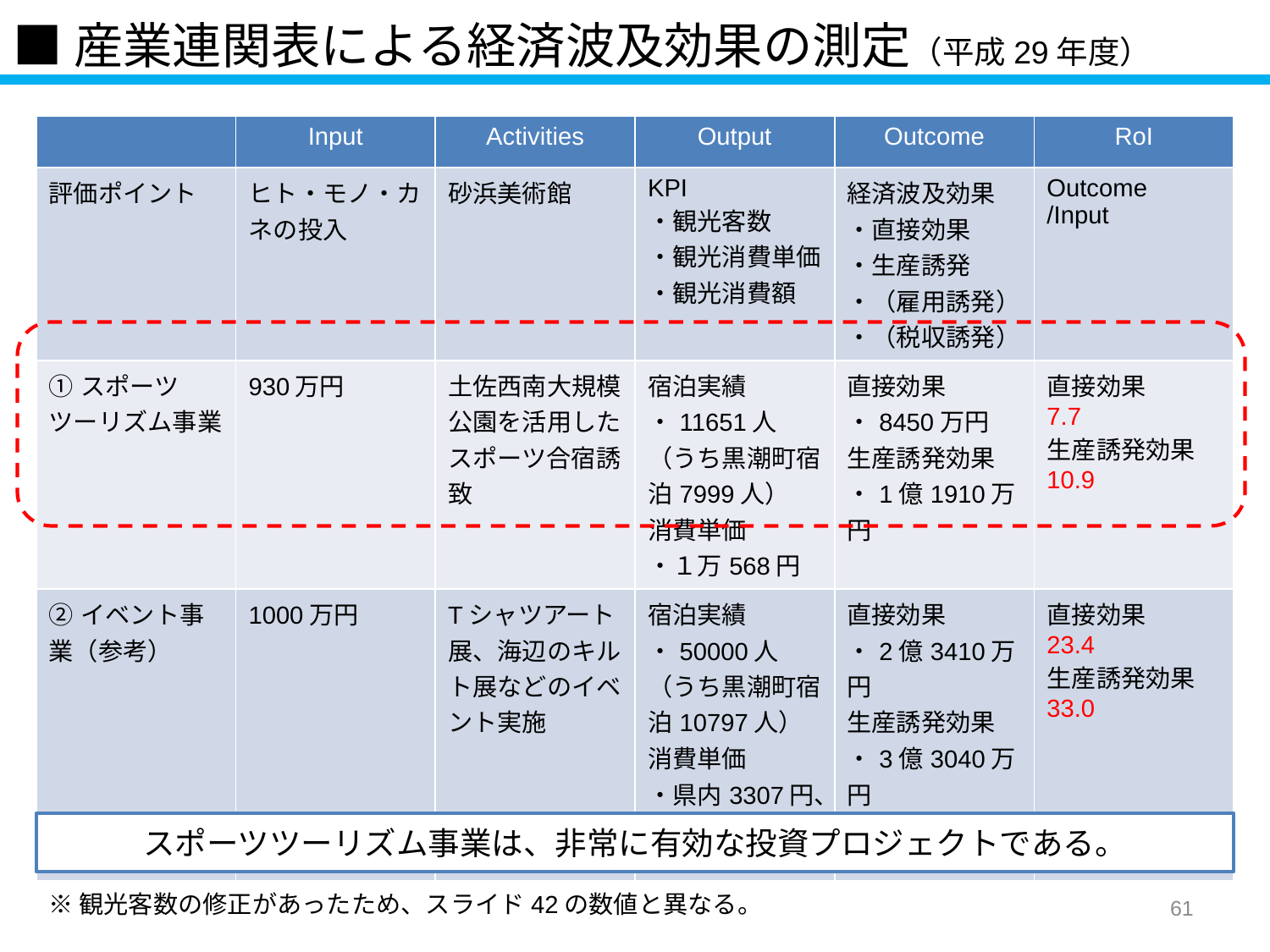

# ■産業連関表による経済波及効果の測定（平成29年度）

|  | Input | Activities | Output | Outcome | RoI |
| --- | --- | --- | --- | --- | --- |
| 評価ポイント | ヒト・モノ・カネの投入 | 砂浜美術館 | KPI ・観光客数 ・観光消費単価 ・観光消費額 | 経済波及効果 ・直接効果 ・生産誘発 ・（雇用誘発） ・（税収誘発） | Outcome /Input |
| ①スポーツツーリズム事業 | 930万円 | 土佐西南大規模公園を活用したスポーツ合宿誘致 | 宿泊実績 ・11651人（うち黒潮町宿泊7999人） 消費単価 ・１万568円 | 直接効果 ・8450万円 生産誘発効果 ・1億1910万円 | 直接効果 7.7 生産誘発効果 10.9 |
| ②イベント事業（参考） | 1000万円 | Tシャツアート展、海辺のキルト展などのイベント実施 | 宿泊実績 ・50000人（うち黒潮町宿泊10797人） 消費単価 ・県内3307円、県外9678円 | 直接効果 ・2億3410万円 生産誘発効果 ・3億3040万円 | 直接効果 23.4 生産誘発効果 33.0 |

スポーツツーリズム事業は、非常に有効な投資プロジェクトである。
※観光客数の修正があったため、スライド42の数値と異なる。
61